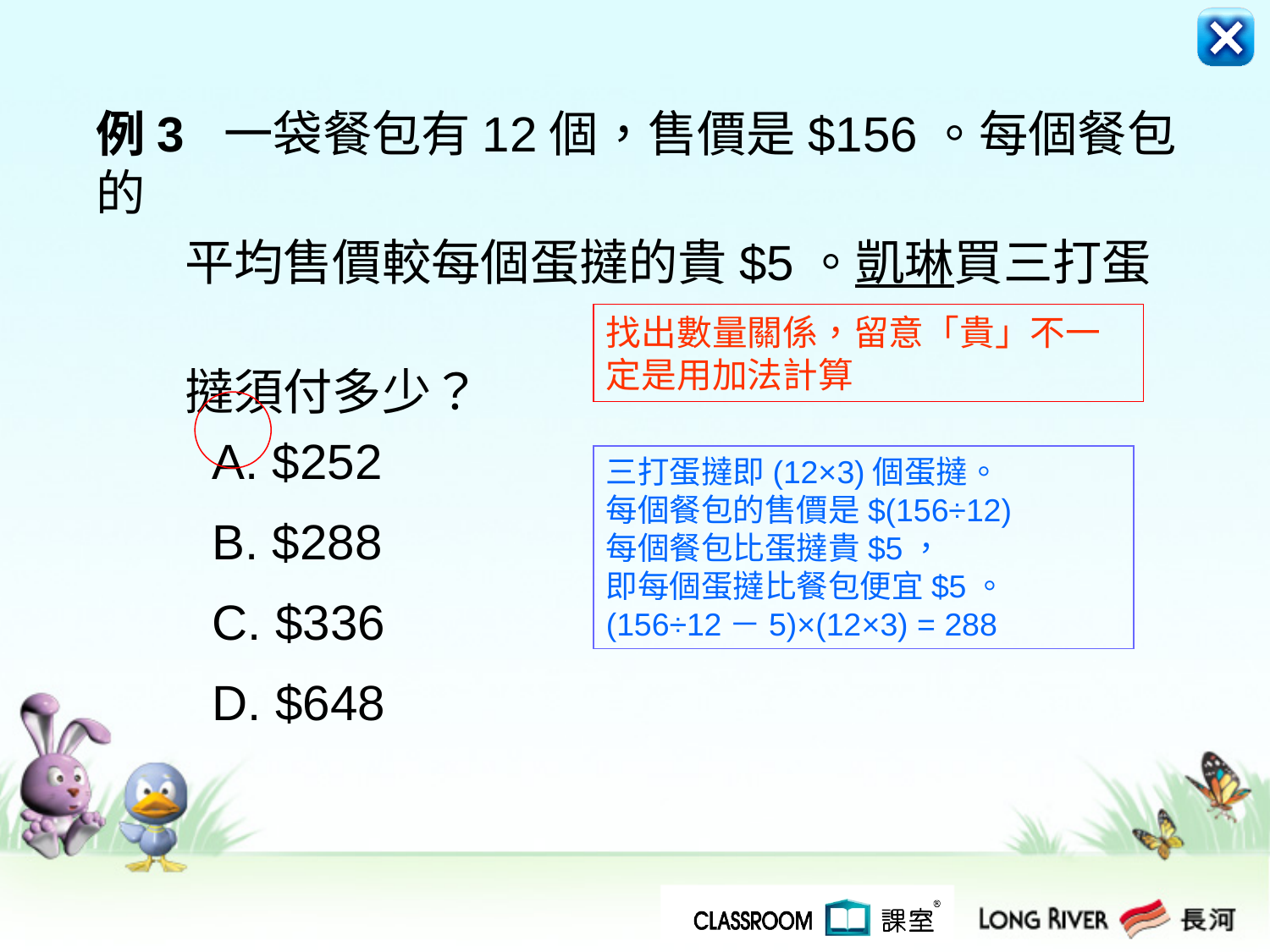

例3  一袋餐包有12個，售價是$156。每個餐包的
       平均售價較每個蛋撻的貴$5。凱琳買三打蛋
       撻須付多少？
	     A. $252
	     B. $288
	     C. $336
	     D. $648
找出數量關係，留意「貴」不一
定是用加法計算

三打蛋撻即(12×3)個蛋撻。
每個餐包的售價是$(156÷12)
每個餐包比蛋撻貴$5，
即每個蛋撻比餐包便宜$5。
(156÷12－5)×(12×3) = 288